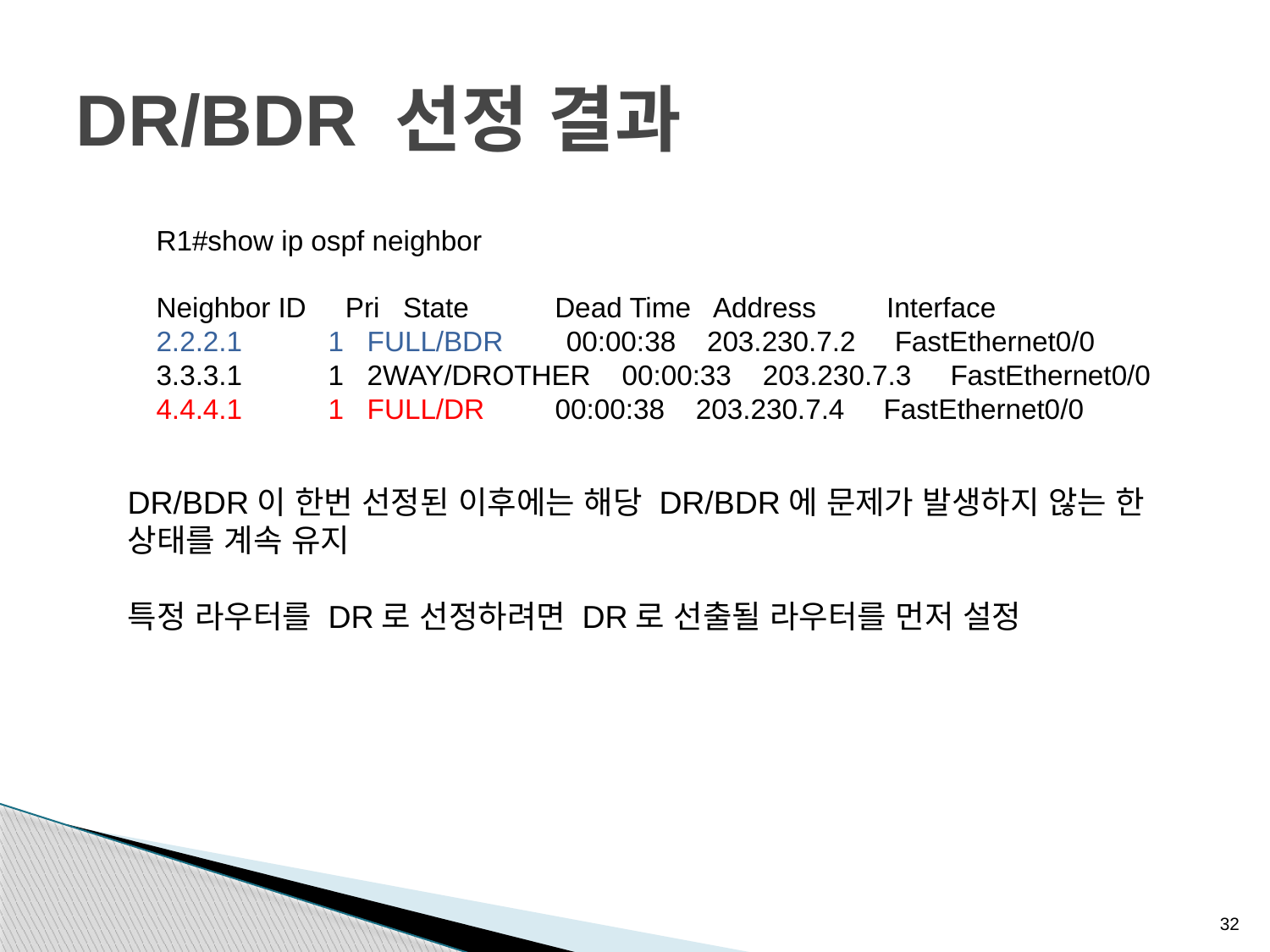

# DR/BDR 선정 결과
R1#show ip ospf neighbor

Neighbor ID     Pri   State           Dead Time   Address         Interface
2.2.2.1           1   FULL/BDR        00:00:38    203.230.7.2     FastEthernet0/0
3.3.3.1           1   2WAY/DROTHER    00:00:33    203.230.7.3     FastEthernet0/0
4.4.4.1           1   FULL/DR         00:00:38    203.230.7.4     FastEthernet0/0
DR/BDR이 한번 선정된 이후에는 해당 DR/BDR에 문제가 발생하지 않는 한
상태를 계속 유지

특정 라우터를 DR로 선정하려면 DR로 선출될 라우터를 먼저 설정
32